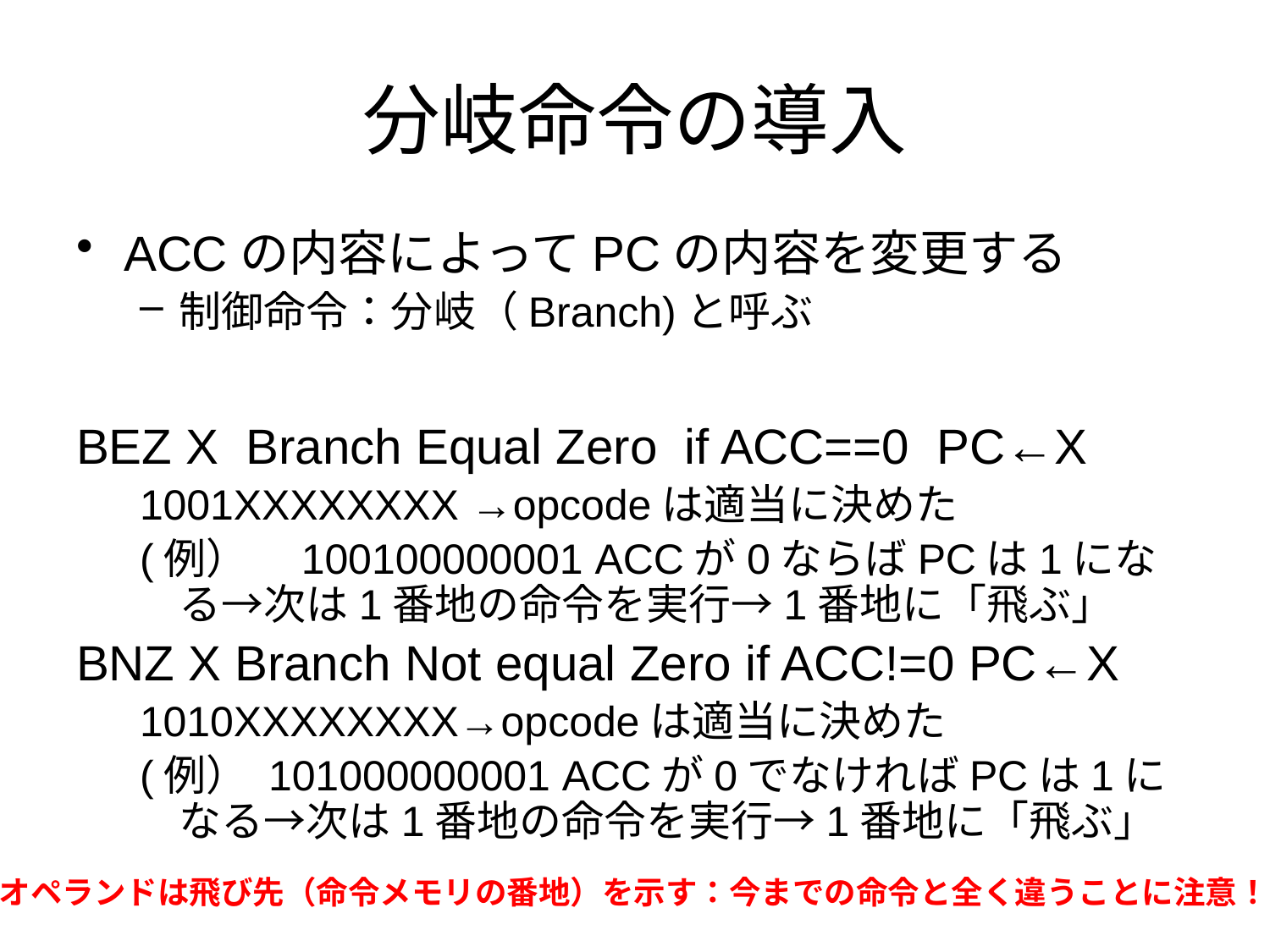

# 分岐命令の導入
ACCの内容によってPCの内容を変更する
制御命令：分岐（Branch)と呼ぶ

BEZ X  Branch Equal Zero  if ACC==0  PC←X
1001XXXXXXXX →opcodeは適当に決めた
(例）　100100000001 ACCが0ならばPCは1になる→次は1番地の命令を実行→1番地に「飛ぶ」
BNZ X Branch Not equal Zero if ACC!=0 PC←X
1010XXXXXXXX→opcodeは適当に決めた
(例） 101000000001 ACCが0でなければPCは1になる→次は1番地の命令を実行→1番地に「飛ぶ」
オペランドは飛び先（命令メモリの番地）を示す：今までの命令と全く違うことに注意！